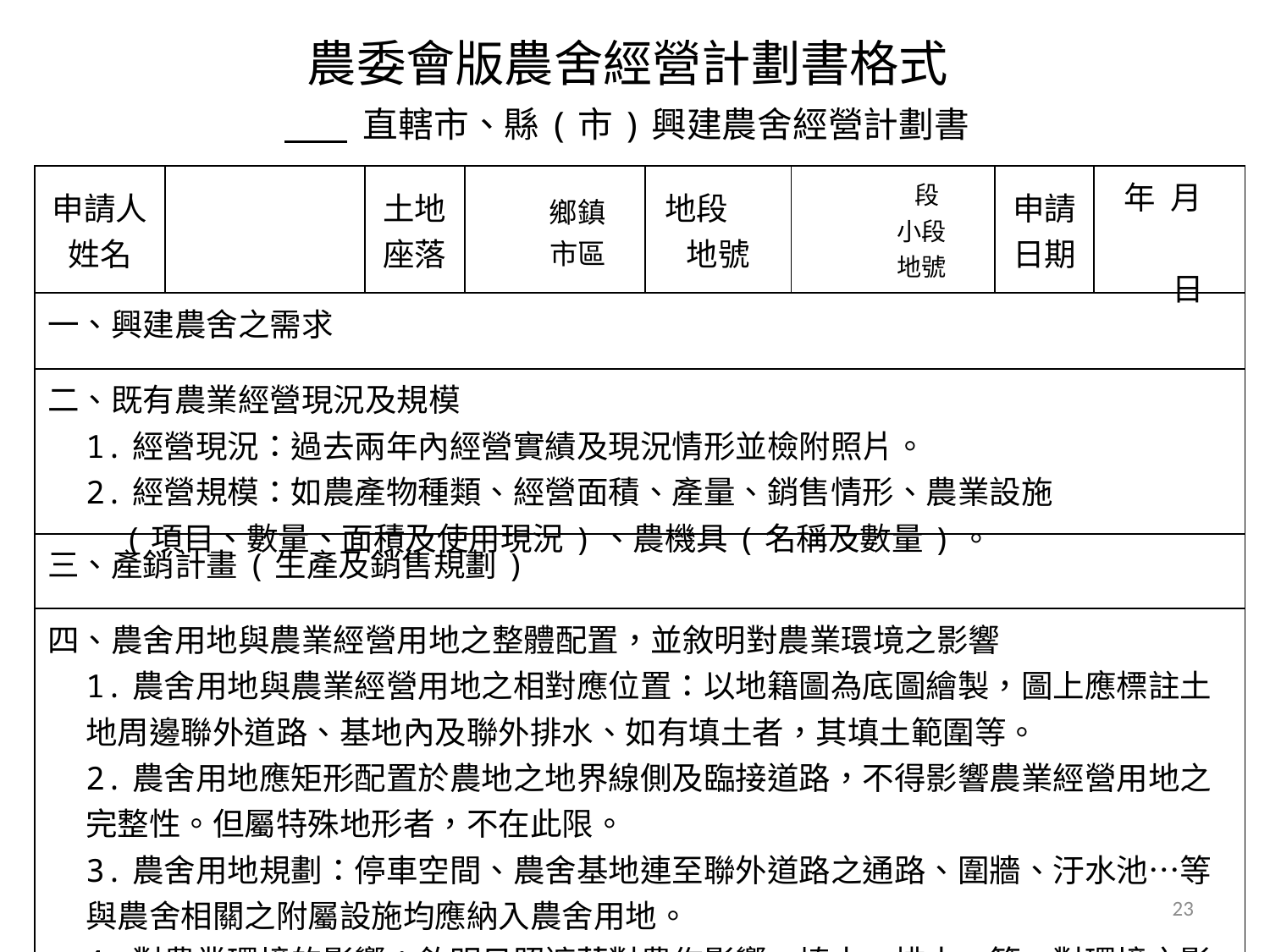

農委會版農舍經營計劃書格式
         直轄市、縣(市)興建農舍經營計劃書
| 申請人姓名 |  | 土地 座落 | 鄉鎮 市區 | 地段 地號 | 段 小段 地號 | 申請 日期 | 年 月 日 |
| --- | --- | --- | --- | --- | --- | --- | --- |
| 一、興建農舍之需求 |  |  |  |  |  |  |  |
| 二、既有農業經營現況及規模 1.經營現況：過去兩年內經營實績及現況情形並檢附照片。 2.經營規模：如農產物種類、經營面積、產量、銷售情形、農業設施 (項目、數量、面積及使用現況)、農機具(名稱及數量)。 |  |  |  |  |  |  |  |
| 三、產銷計畫(生產及銷售規劃) |  |  |  |  |  |  |  |
| 四、農舍用地與農業經營用地之整體配置，並敘明對農業環境之影響 1.農舍用地與農業經營用地之相對應位置：以地籍圖為底圖繪製，圖上應標註土 地周邊聯外道路、基地內及聯外排水、如有填土者，其填土範圍等。 2.農舍用地應矩形配置於農地之地界線側及臨接道路，不得影響農業經營用地之 完整性。但屬特殊地形者，不在此限。 3.農舍用地規劃：停車空間、農舍基地連至聯外道路之通路、圍牆、汙水池…等 與農舍相關之附屬設施均應納入農舍用地。 4.對農業環境的影響：敘明日照遮蔽對農作影響，填土、排水…等，對環境之影響。 |  |  |  |  |  |  |  |
23